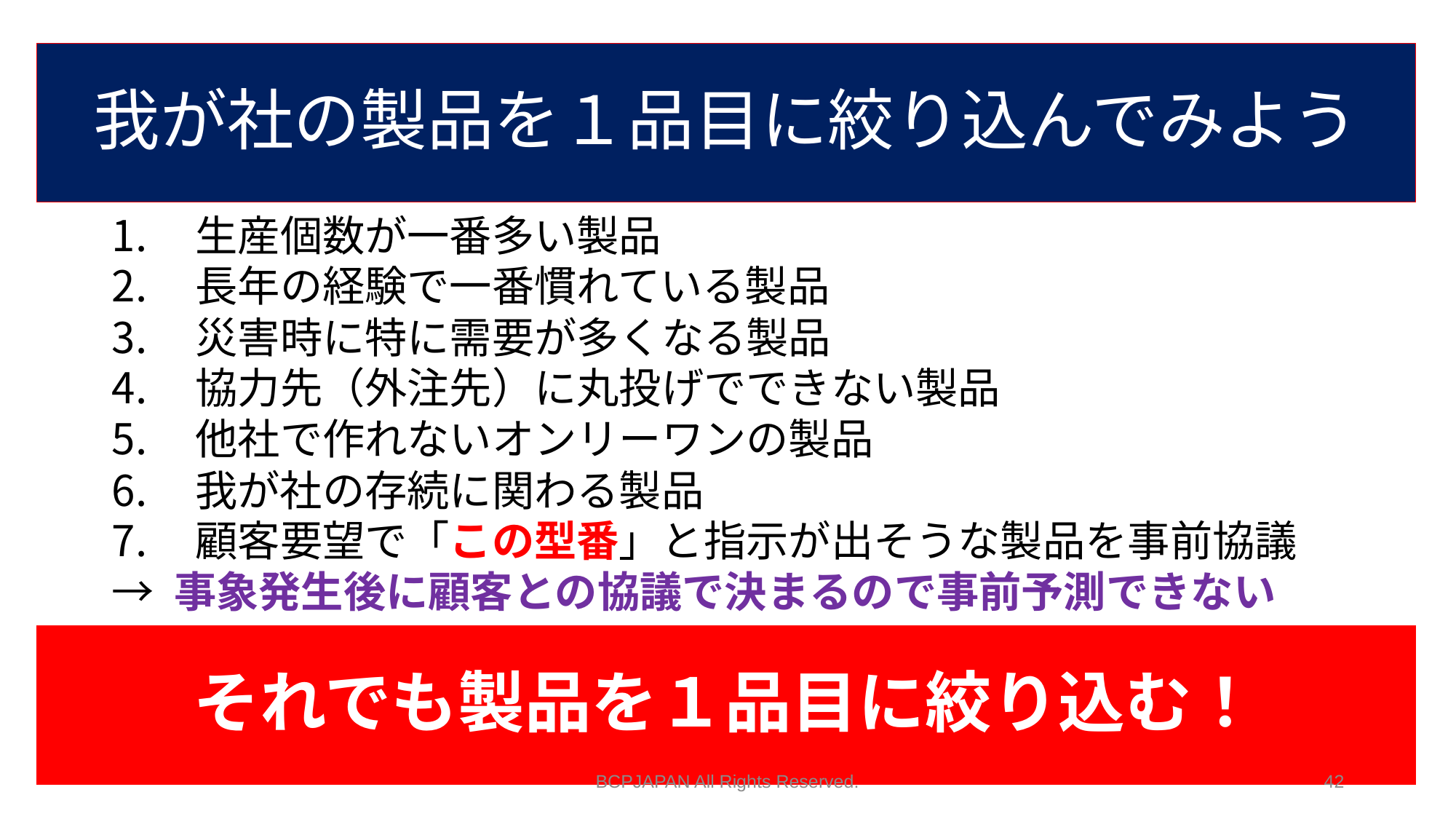

# 我が社の製品を１品目に絞り込んでみよう
　生産個数が一番多い製品
　長年の経験で一番慣れている製品
　災害時に特に需要が多くなる製品
　協力先（外注先）に丸投げでできない製品
　他社で作れないオンリーワンの製品
　我が社の存続に関わる製品
　顧客要望で「この型番」と指示が出そうな製品を事前協議
→ 事象発生後に顧客との協議で決まるので事前予測できない
それでも製品を１品目に絞り込む！
BCPJAPAN All Rights Reserved.
42